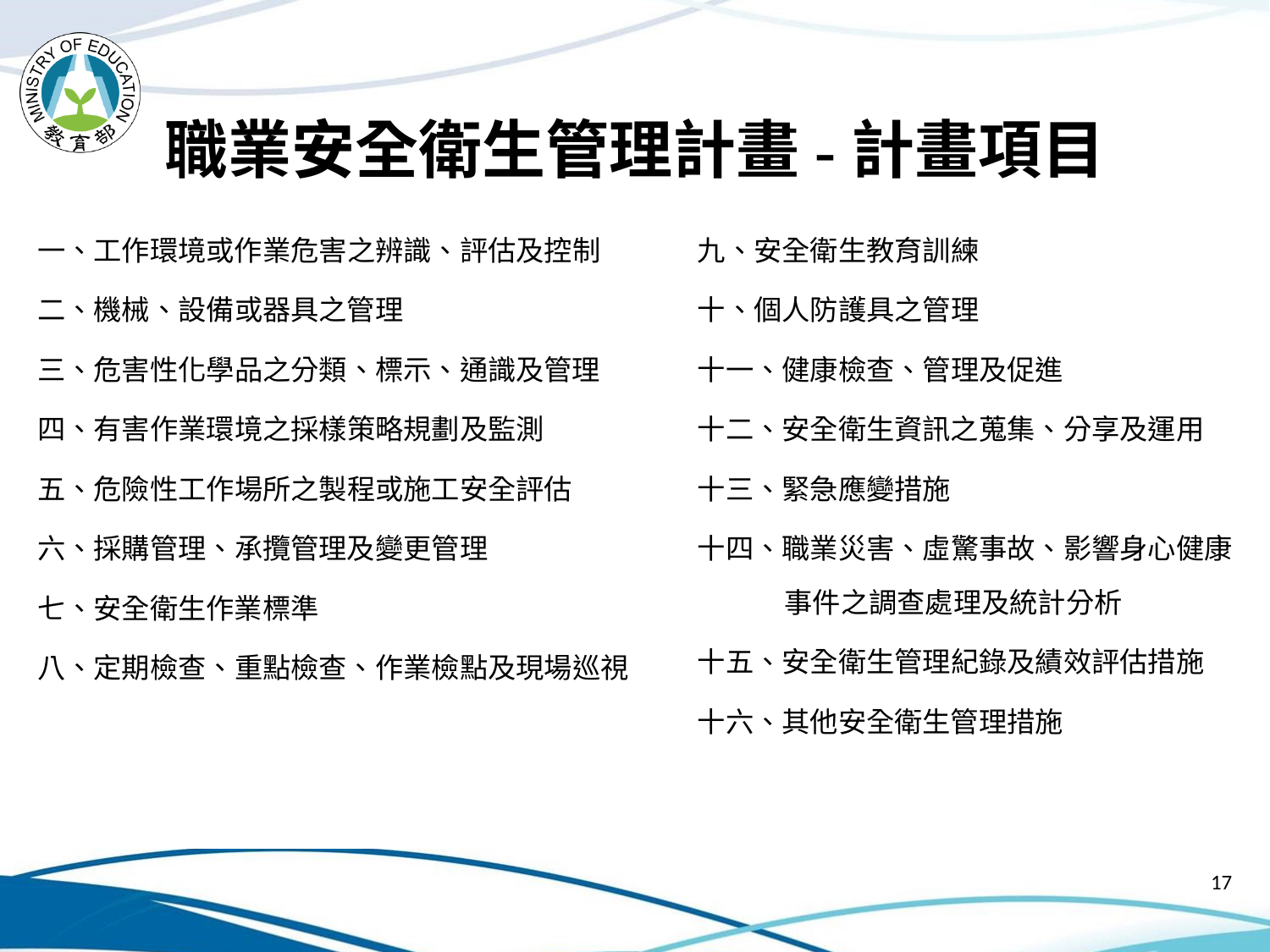

# 職業安全衛生管理計畫-計畫項目
一、工作環境或作業危害之辨識、評估及控制
二、機械、設備或器具之管理
三、危害性化學品之分類、標示、通識及管理
四、有害作業環境之採樣策略規劃及監測
五、危險性工作場所之製程或施工安全評估
六、採購管理、承攬管理及變更管理
七、安全衛生作業標準
八、定期檢查、重點檢查、作業檢點及現場巡視
九、安全衛生教育訓練
十、個人防護具之管理
十一、健康檢查、管理及促進
十二、安全衛生資訊之蒐集、分享及運用
十三、緊急應變措施
十四、職業災害、虛驚事故、影響身心健康事件之調查處理及統計分析
十五、安全衛生管理紀錄及績效評估措施
十六、其他安全衛生管理措施
17